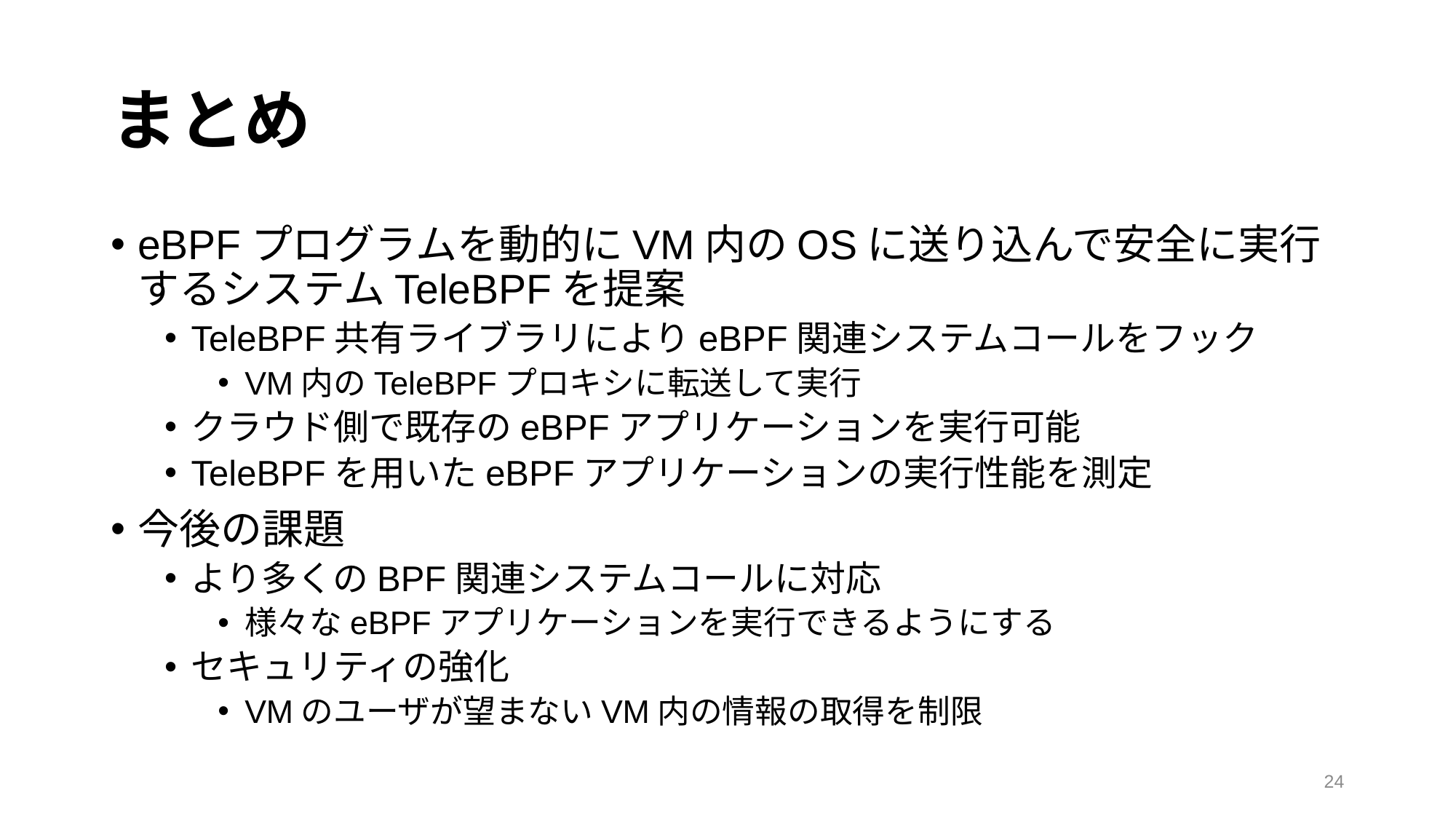

# まとめ
eBPFプログラムを動的にVM内のOSに送り込んで安全に実行するシステムTeleBPFを提案
TeleBPF共有ライブラリによりeBPF関連システムコールをフック
VM内のTeleBPFプロキシに転送して実行
クラウド側で既存のeBPFアプリケーションを実行可能
TeleBPFを用いたeBPFアプリケーションの実行性能を測定
今後の課題
より多くのBPF関連システムコールに対応
様々なeBPFアプリケーションを実行できるようにする
セキュリティの強化
VMのユーザが望まないVM内の情報の取得を制限
24